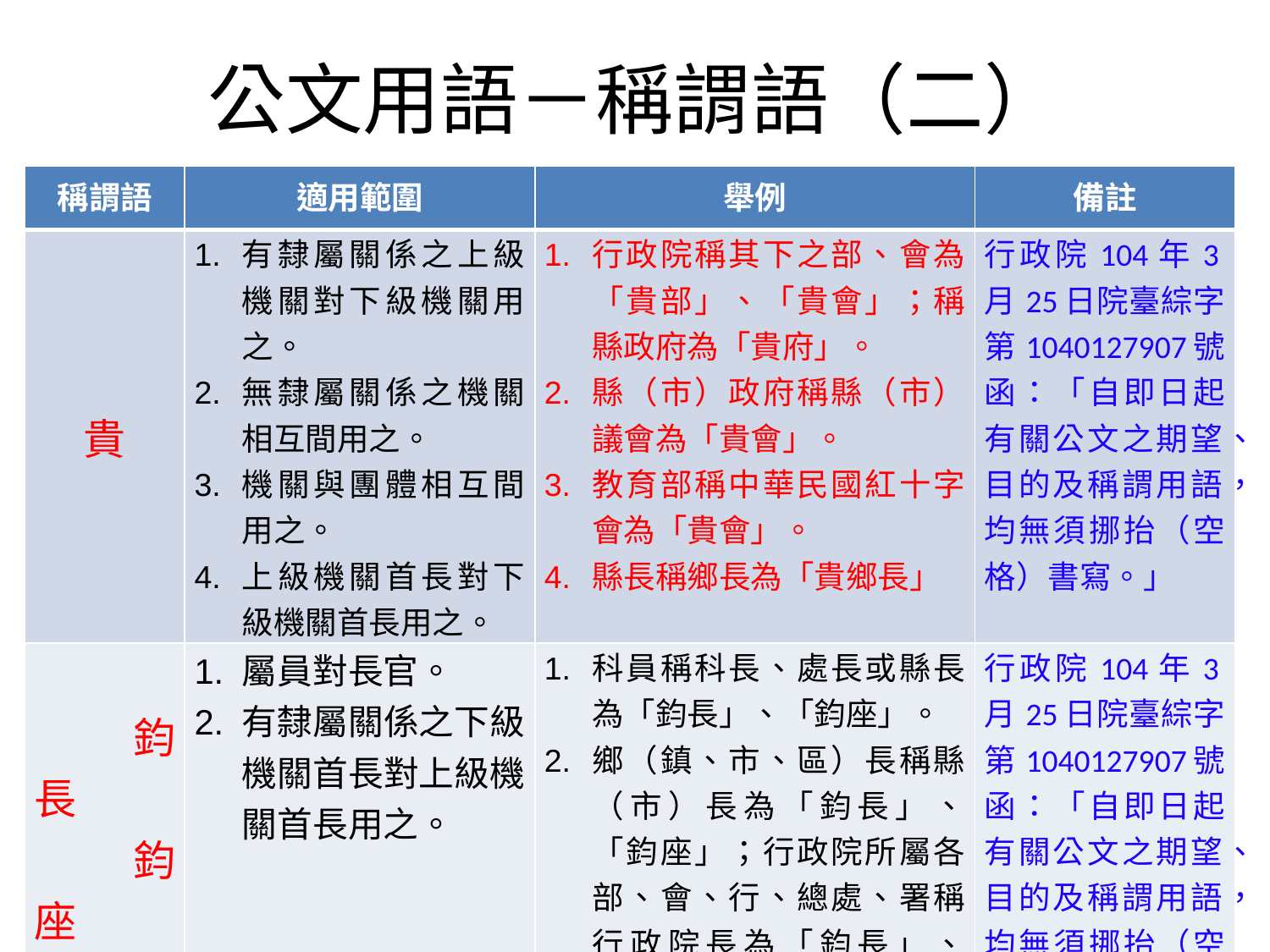

# 公文用語－稱謂語（二）
| 稱謂語 | 適用範圍 | 舉例 | 備註 |
| --- | --- | --- | --- |
| 貴 | 有隸屬關係之上級機關對下級機關用之。 無隸屬關係之機關相互間用之。 機關與團體相互間用之。 上級機關首長對下級機關首長用之。 | 行政院稱其下之部、會為「貴部」、「貴會」；稱縣政府為「貴府」。 縣（市）政府稱縣（市）議會為「貴會」。 教育部稱中華民國紅十字會為「貴會」。 縣長稱鄉長為「貴鄉長」 | 行政院104年3月25日院臺綜字第1040127907號函：「自即日起有關公文之期望、目的及稱謂用語，均無須挪抬（空格）書寫。」 |
| 鈞長 鈞座 | 屬員對長官。 有隸屬關係之下級機關首長對上級機關首長用之。 | 科員稱科長、處長或縣長為「鈞長」、「鈞座」。 鄉（鎮、市、區）長稱縣（市）長為「鈞長」、「鈞座」；行政院所屬各部、會、行、總處、署稱行政院長為「鈞長」、「鈞座」。 | 行政院104年3月25日院臺綜字第1040127907號函：「自即日起有關公文之期望、目的及稱謂用語，均無須挪抬（空格）書寫。」 |